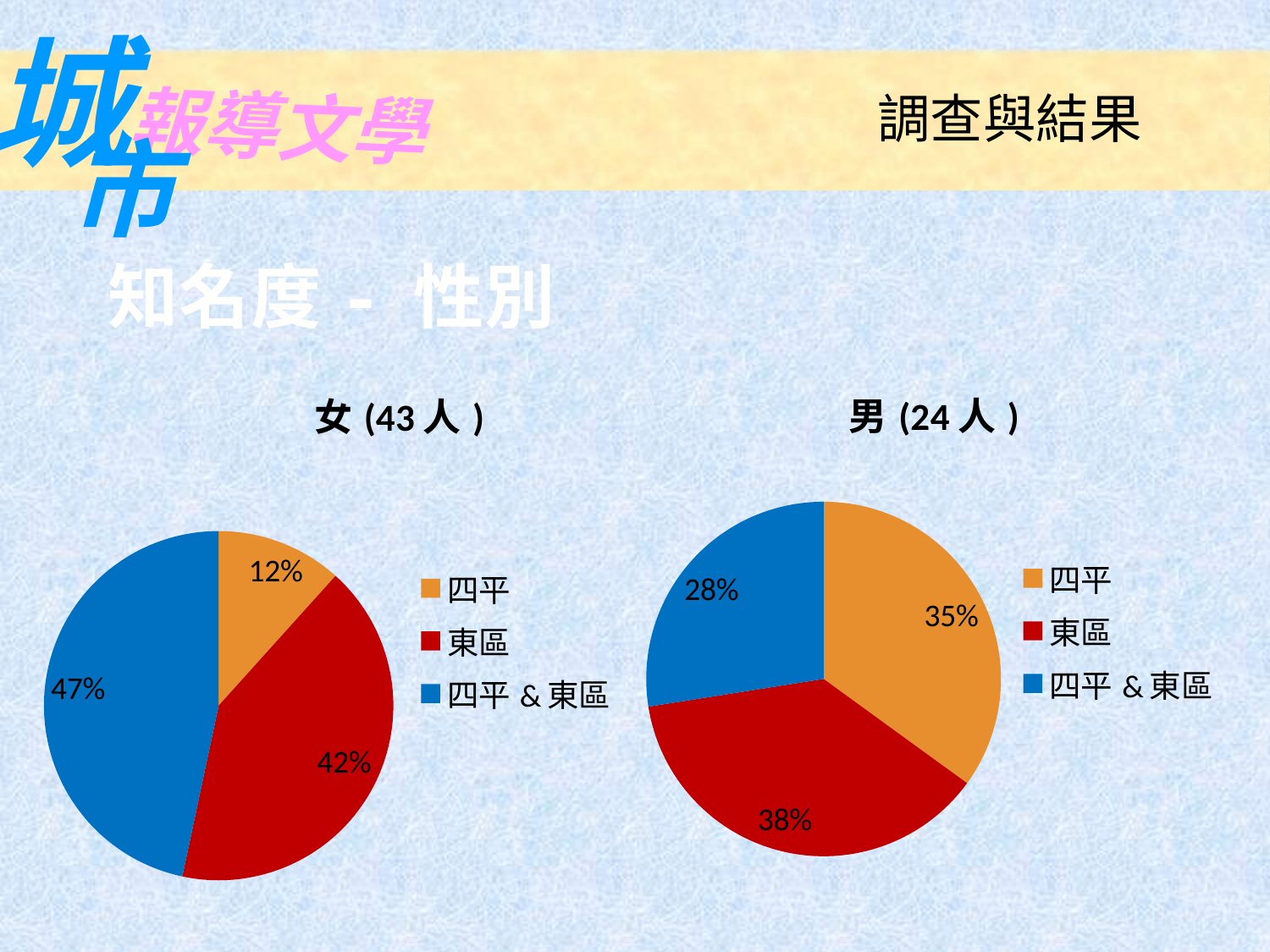

城

報導文學
市
調查與結果
知名度 - 性別

### Chart: 男(24人)

| Category | 男 |
|---|---|
| 四平 | 14.0 |
| 東區 | 15.0 |
| 四平&東區 | 11.0 |

### Chart: 女(43人)

| Category | 女 |
|---|---|
| 四平 | 7.0 |
| 東區 | 25.0 |
| 四平&東區 | 28.0 |